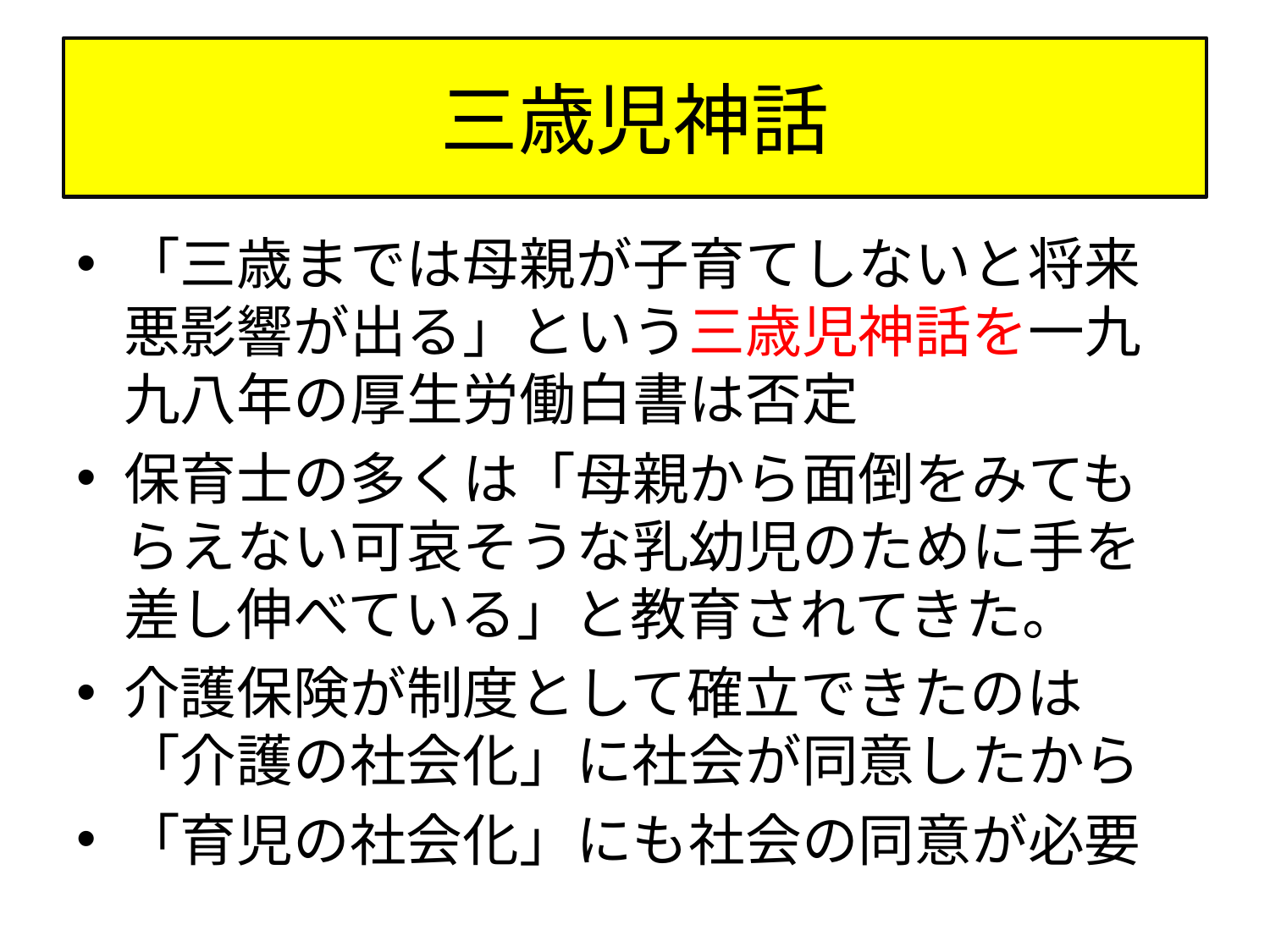

# 三歳児神話
「三歳までは母親が子育てしないと将来悪影響が出る」という三歳児神話を一九九八年の厚生労働白書は否定
保育士の多くは「母親から面倒をみてもらえない可哀そうな乳幼児のために手を差し伸べている」と教育されてきた。
介護保険が制度として確立できたのは「介護の社会化」に社会が同意したから
「育児の社会化」にも社会の同意が必要